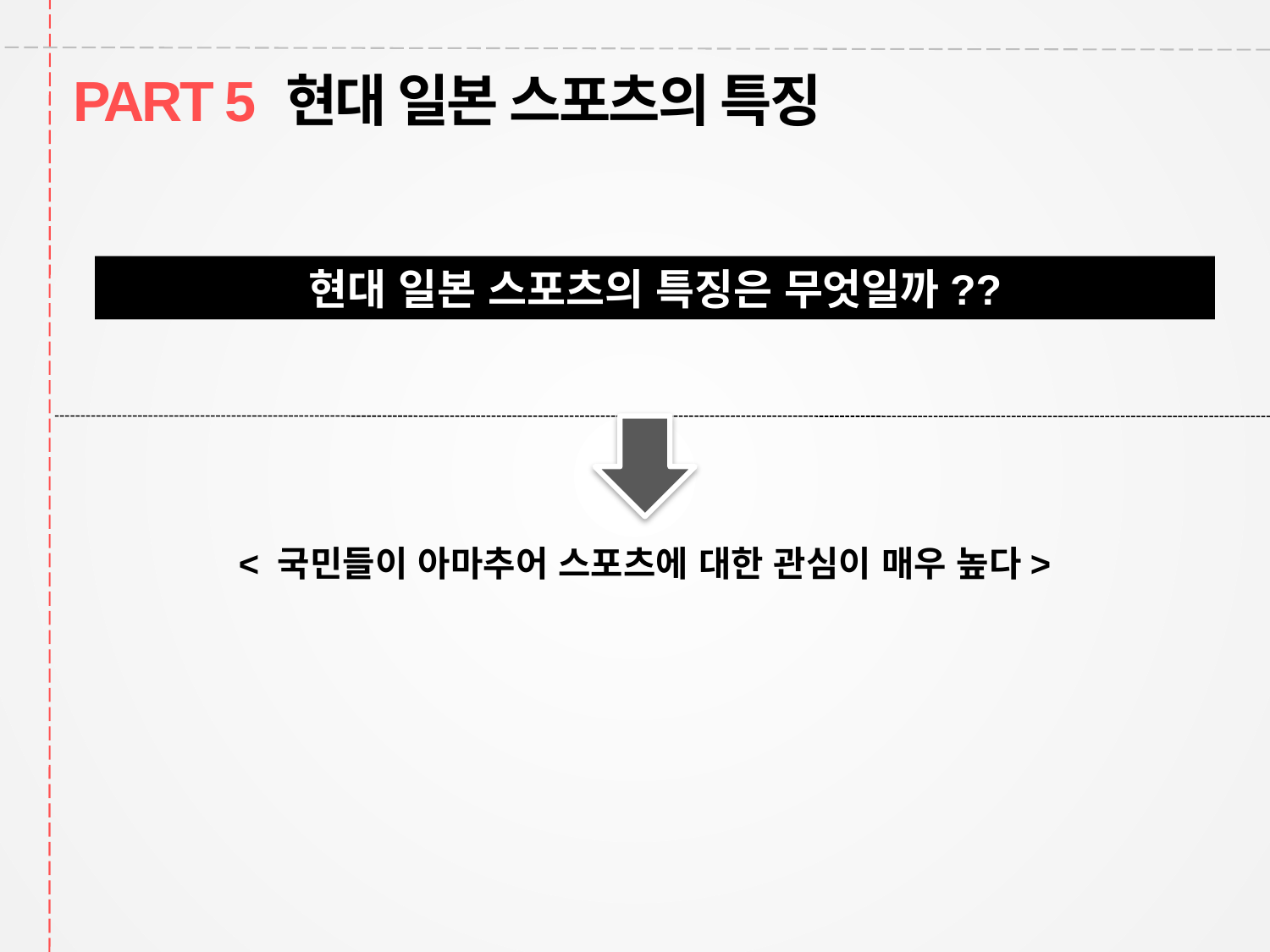

PART 5 현대 일본 스포츠의 특징
현대 일본 스포츠의 특징은 무엇일까??

< 국민들이 아마추어 스포츠에 대한 관심이 매우 높다>